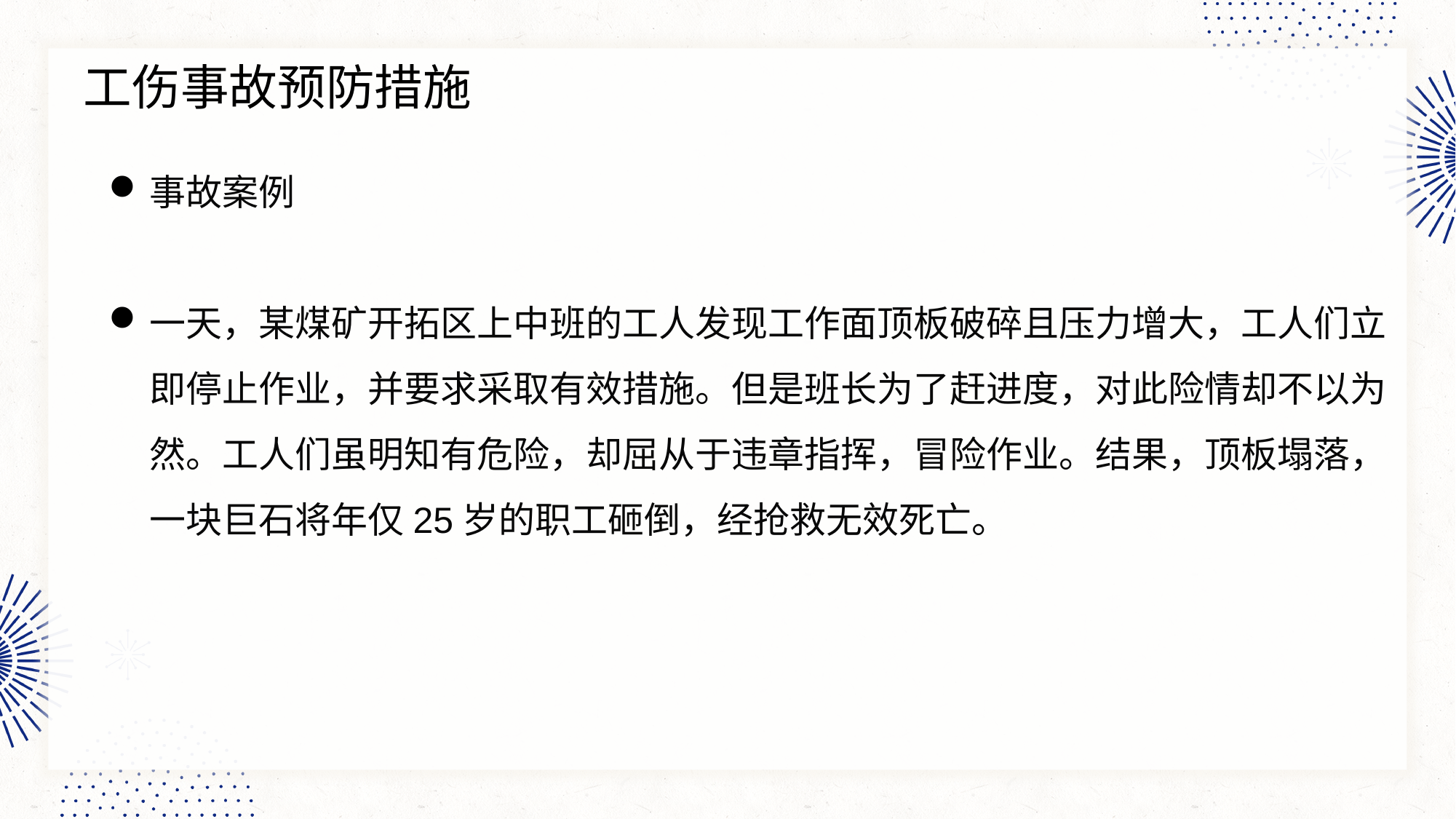

工伤事故预防措施
事故案例

一天，某煤矿开拓区上中班的工人发现工作面顶板破碎且压力增大，工人们立即停止作业，并要求采取有效措施。但是班长为了赶进度，对此险情却不以为然。工人们虽明知有危险，却屈从于违章指挥，冒险作业。结果，顶板塌落，一块巨石将年仅25岁的职工砸倒，经抢救无效死亡。